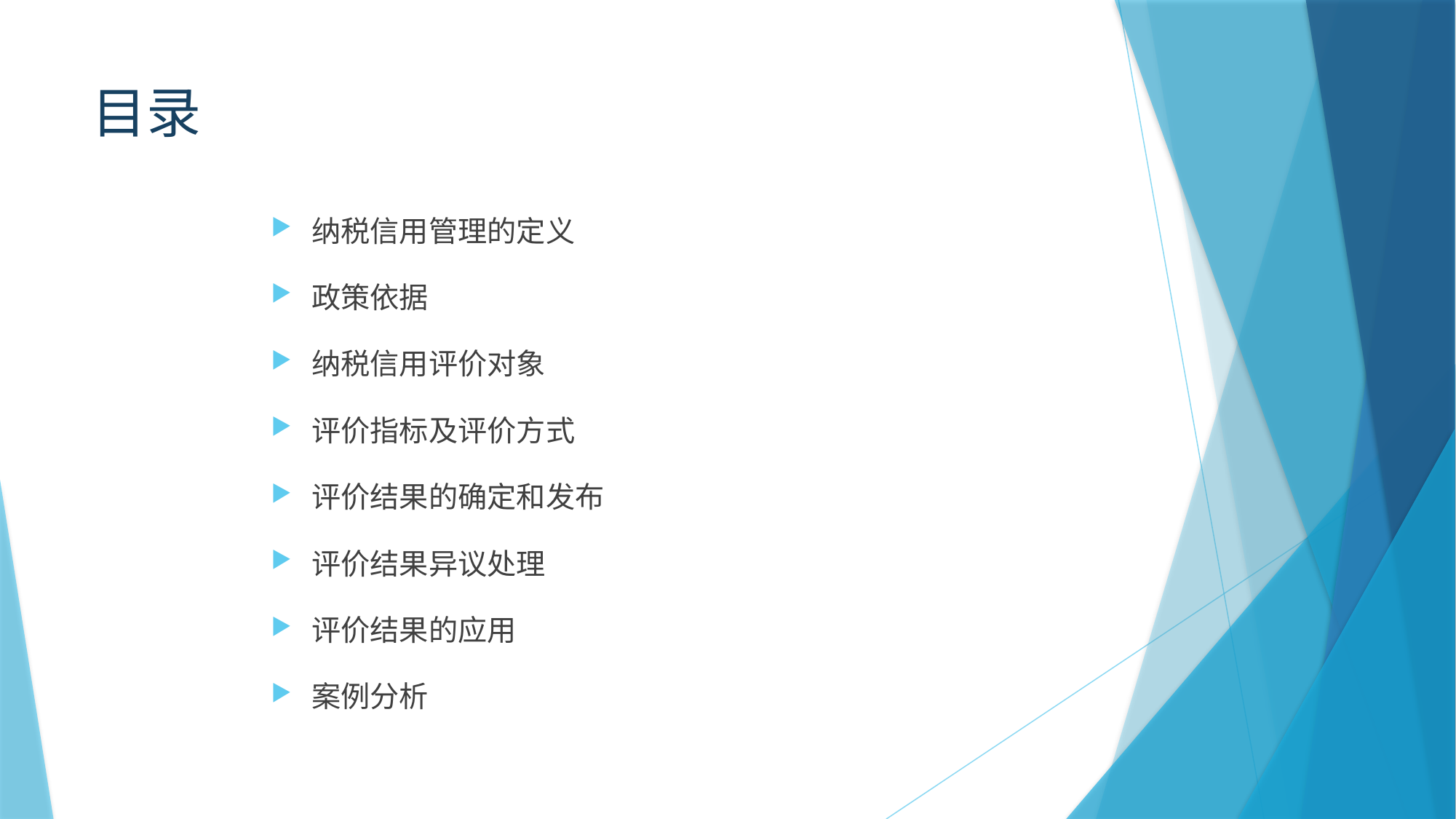

# 目录
纳税信用管理的定义
政策依据
纳税信用评价对象
评价指标及评价方式
评价结果的确定和发布
评价结果异议处理
评价结果的应用
案例分析